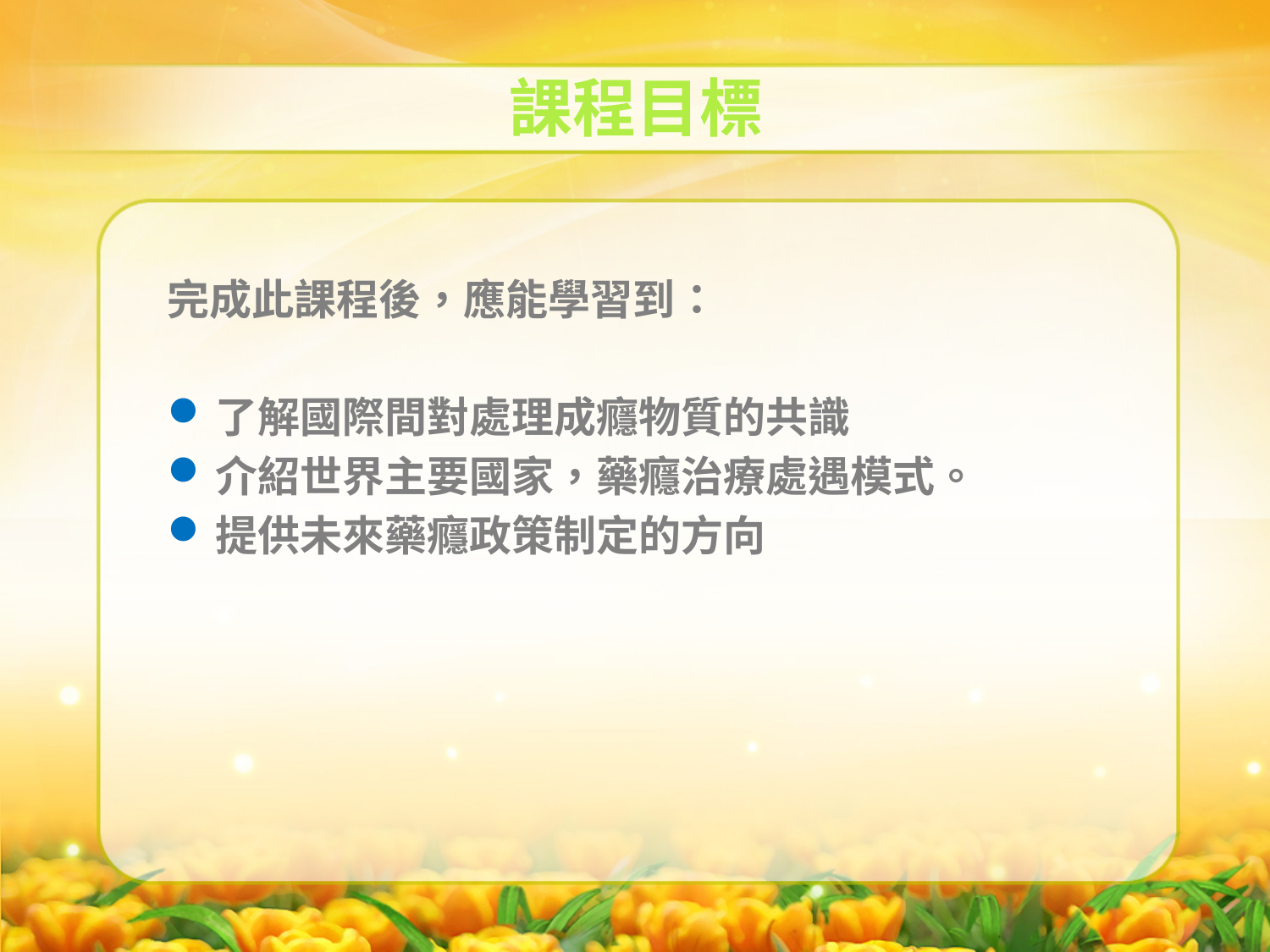

# 課程目標
完成此課程後，應能學習到：

了解國際間對處理成癮物質的共識
介紹世界主要國家，藥癮治療處遇模式。
提供未來藥癮政策制定的方向